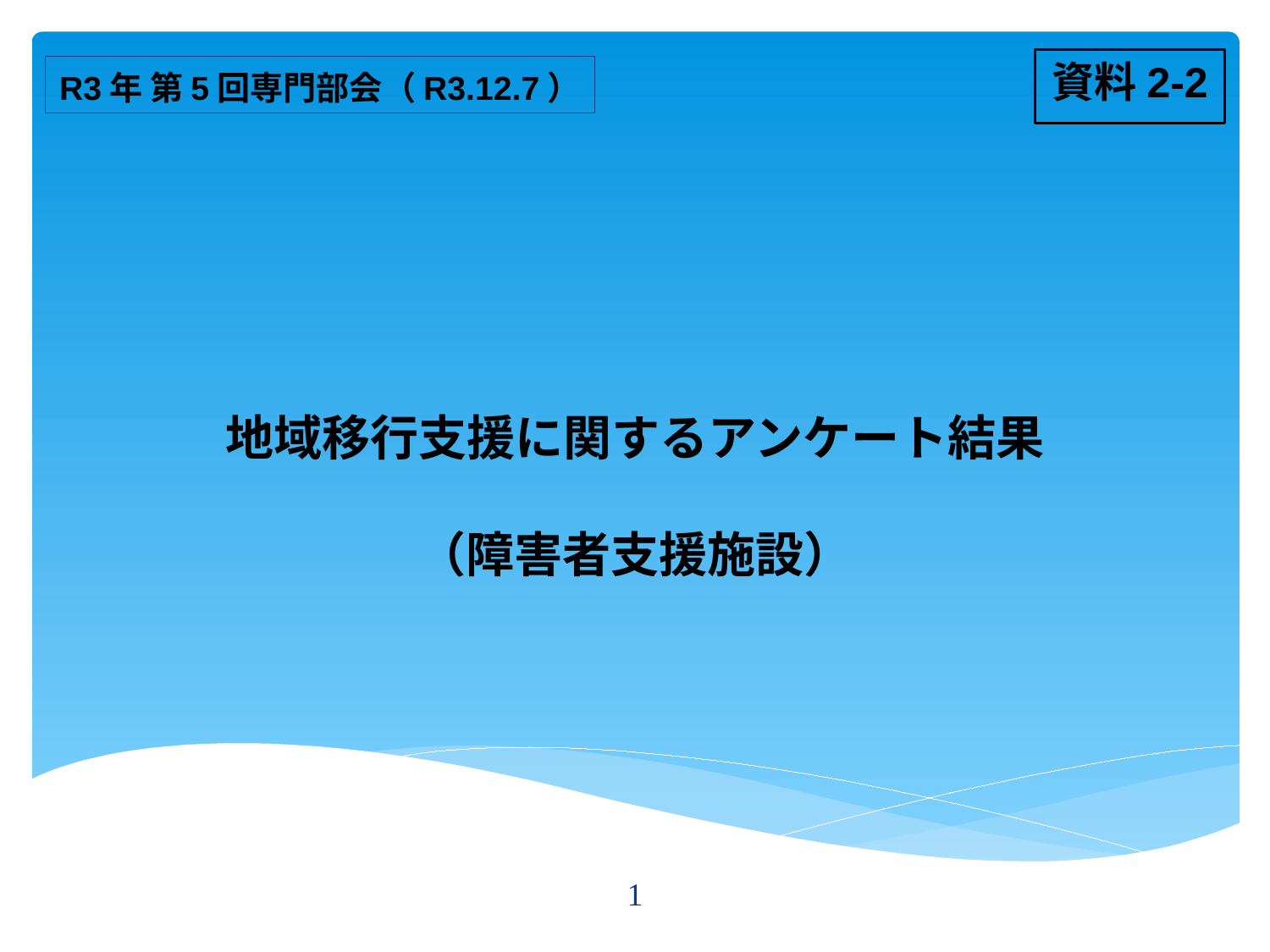

資料2-2
R3年 第5回専門部会（R3.12.7）
# 地域移行支援に関するアンケート結果 （障害者支援施設）
1